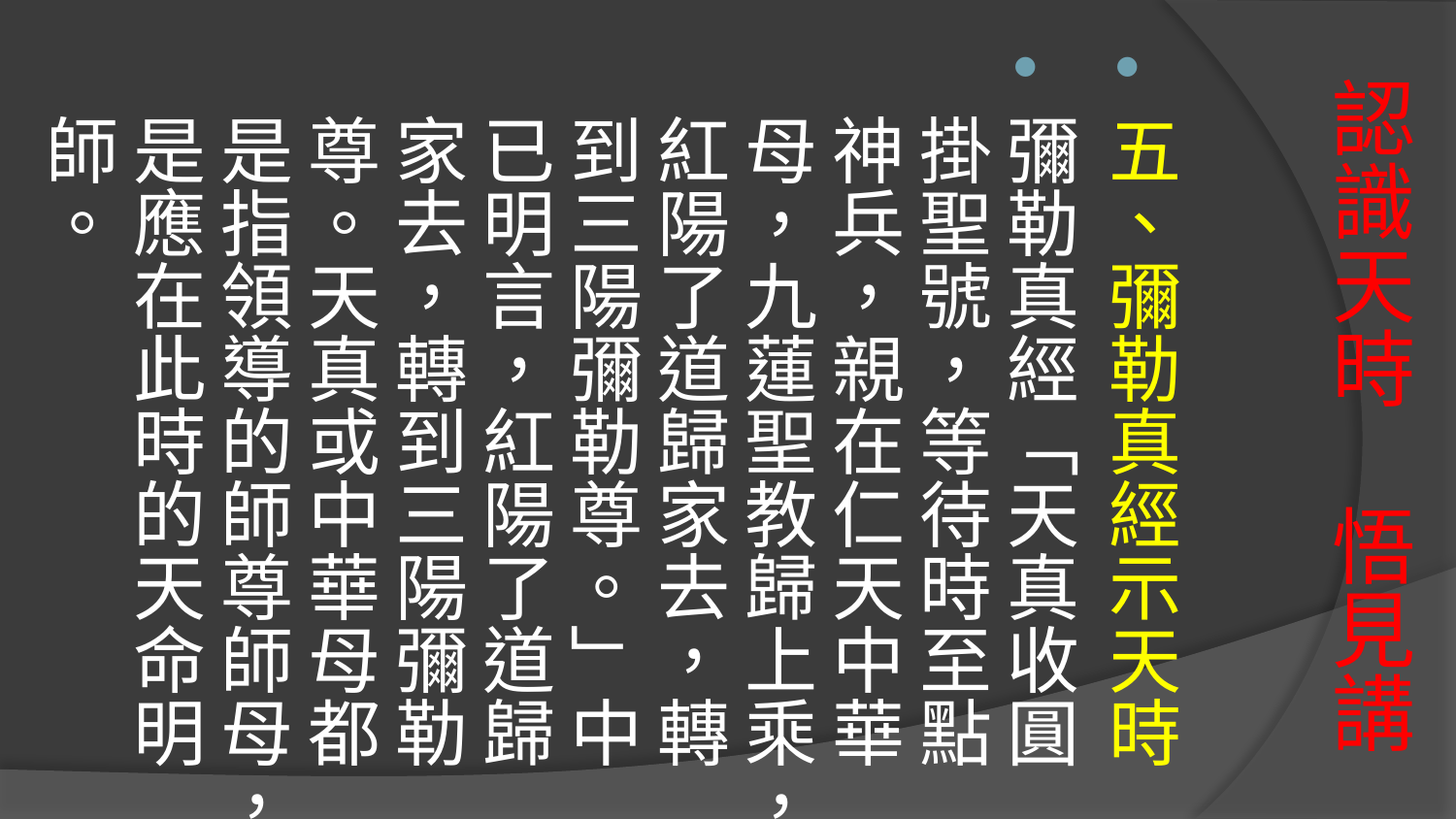

五、彌勒真經示天時
彌勒真經「天真收圓掛聖號，等待時至點神兵，親在仁天中華母，九蓮聖教歸上乘，紅陽了道歸家去，轉到三陽彌勒尊。」中已明言，紅陽了道歸家去，轉到三陽彌勒尊。天真或中華母都是指領導的師尊師母，是應在此時的天命明師。
# 認識天時     悟見講